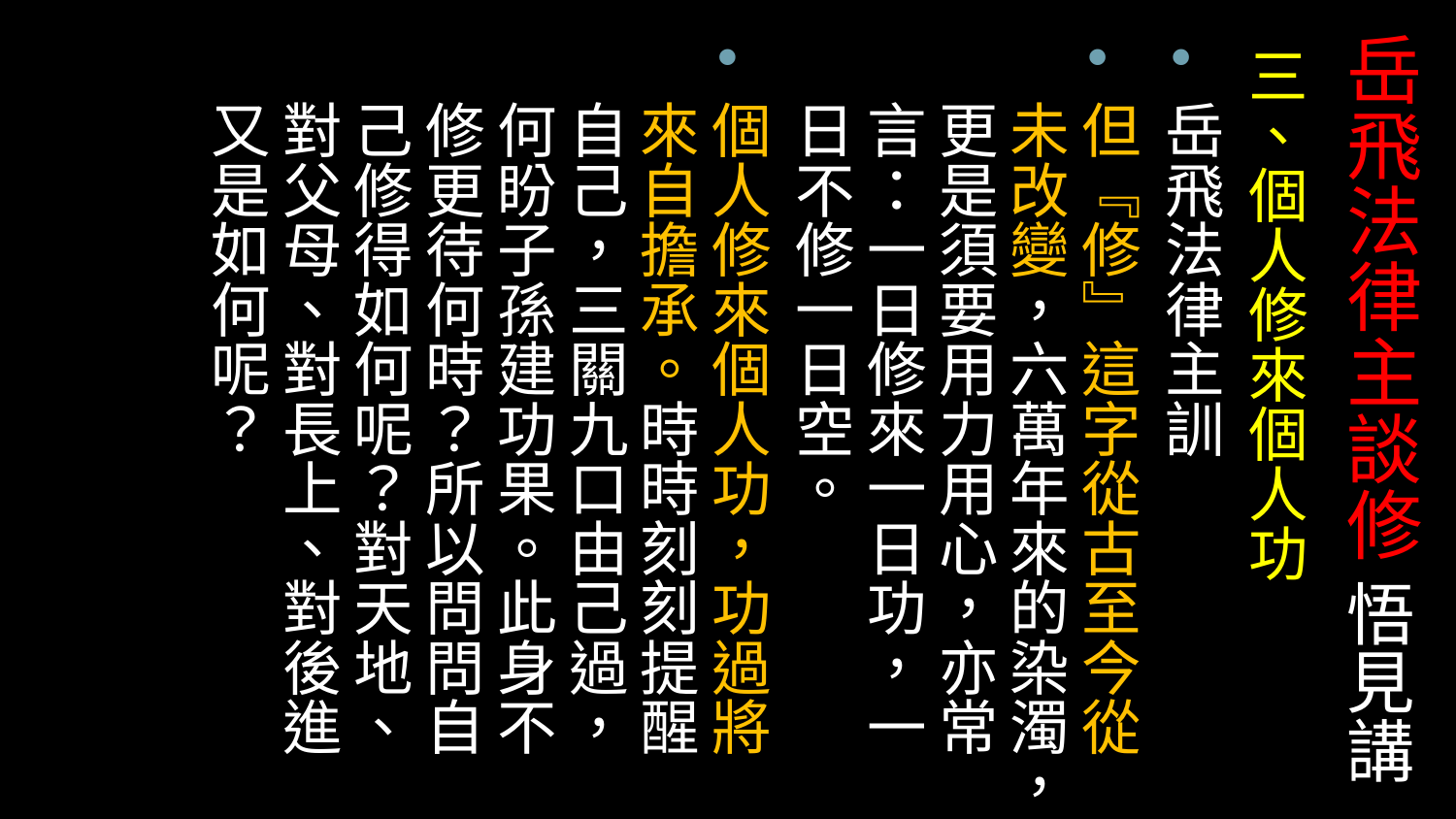

# 岳飛法律主談修 悟見講
三、個人修來個人功
岳飛法律主訓
但『修』這字從古至今從未改變，六萬年來的染濁，更是須要用力用心，亦常言：一日修來一日功，一日不修一日空。
個人修來個人功，功過將來自擔承。時時刻刻提醒自己，三關九口由己過，何盼子孫建功果。此身不修更待何時？所以問問自己修得如何呢？對天地、對父母、對長上、對後進又是如何呢？